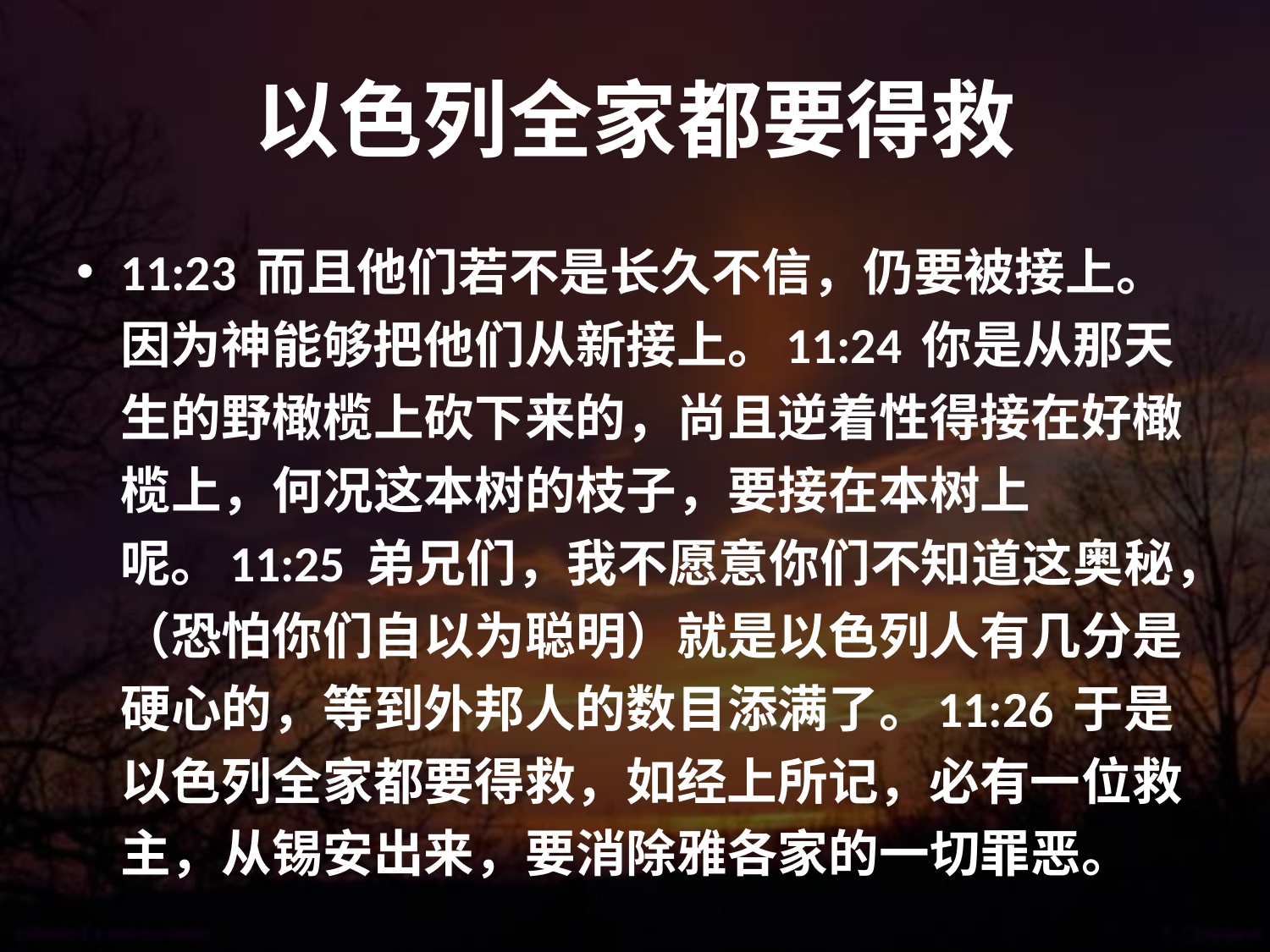

# 以色列全家都要得救
11:23 而且他们若不是长久不信，仍要被接上。因为神能够把他们从新接上。11:24 你是从那天生的野橄榄上砍下来的，尚且逆着性得接在好橄榄上，何况这本树的枝子，要接在本树上呢。11:25 弟兄们，我不愿意你们不知道这奥秘，（恐怕你们自以为聪明）就是以色列人有几分是硬心的，等到外邦人的数目添满了。11:26 于是以色列全家都要得救，如经上所记，必有一位救主，从锡安出来，要消除雅各家的一切罪恶。